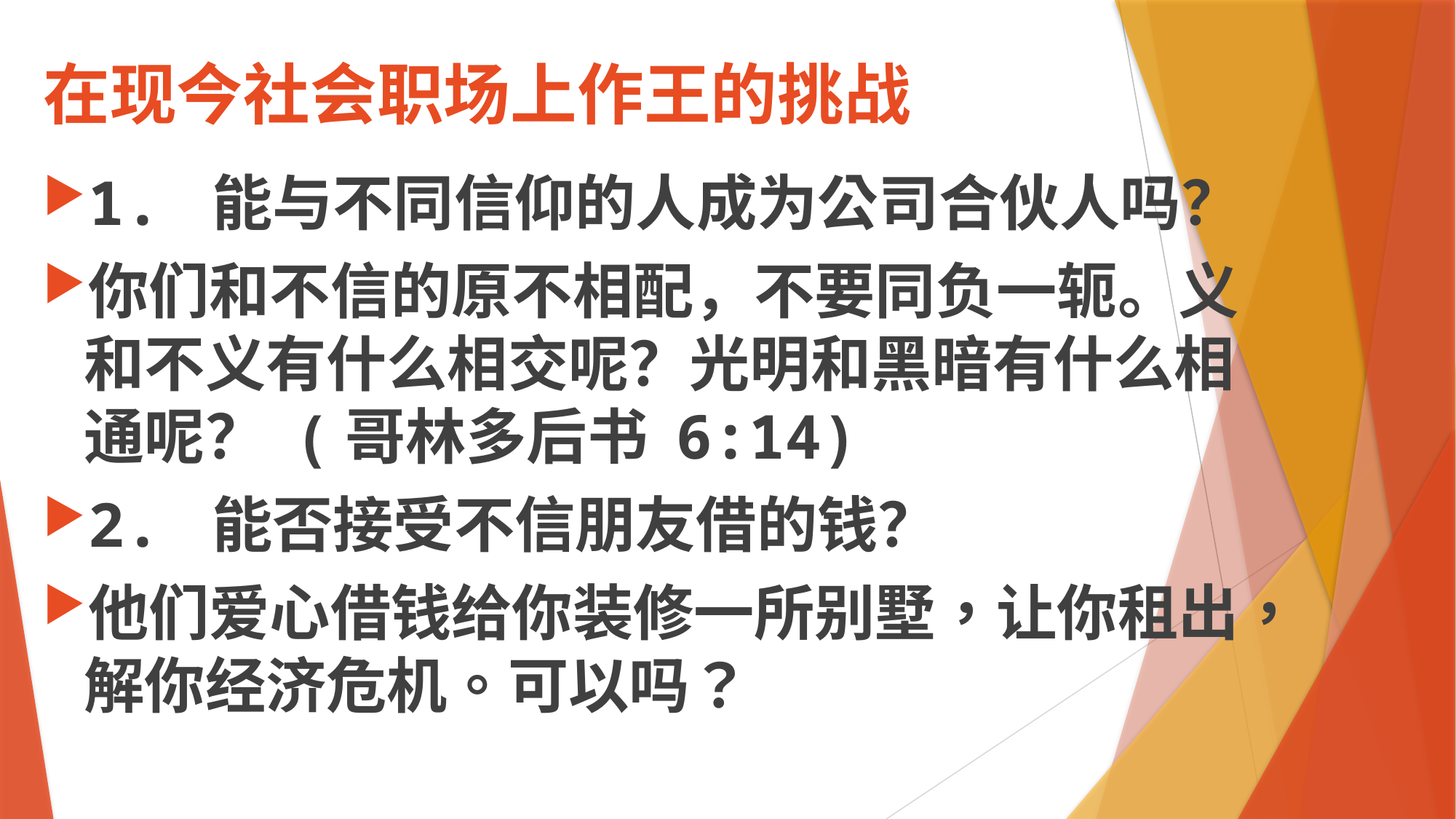

# 在现今社会职场上作王的挑战
1. 能与不同信仰的人成为公司合伙人吗？
你们和不信的原不相配，不要同负一轭。义和不义有什么相交呢？光明和黑暗有什么相通呢？ (哥林多后书 6:14)
2. 能否接受不信朋友借的钱？
他们爱心借钱给你装修一所别墅，让你租出，解你经济危机。可以吗？